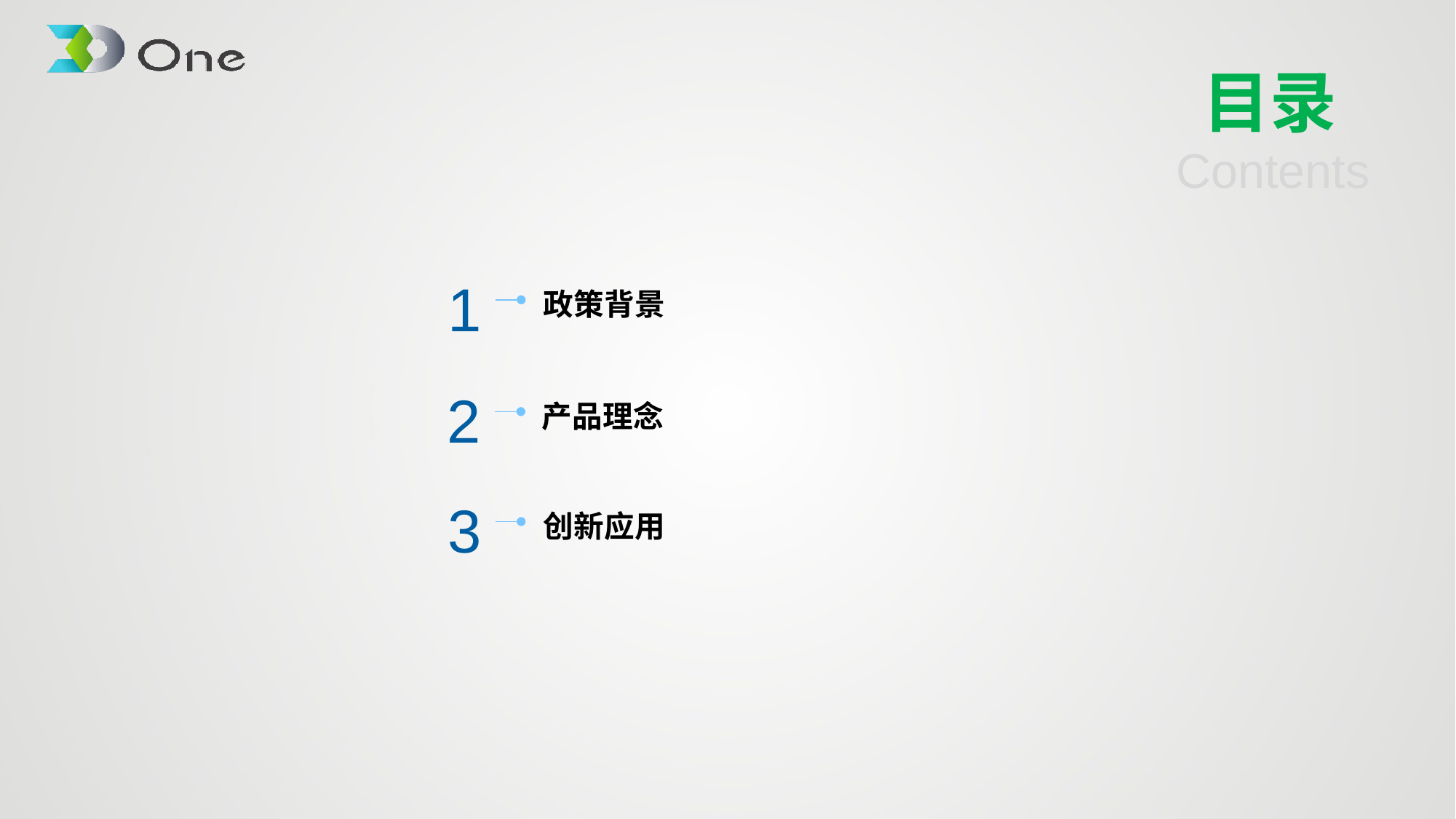

Contents
目录
1
政策背景
2
产品理念
3
创新应用
6
7
8
4
9
5
10